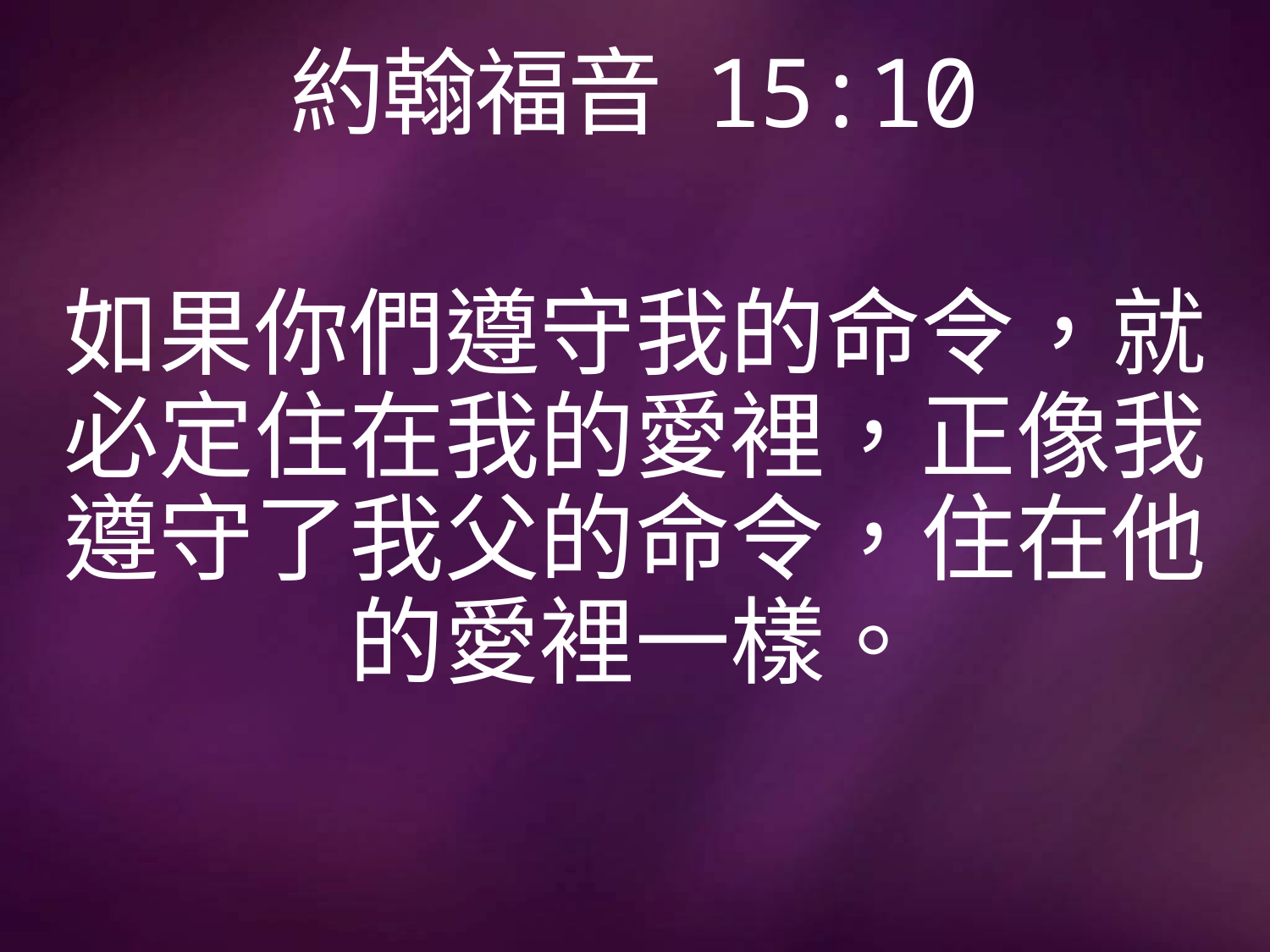

# 約翰福音 15:10
如果你們遵守我的命令，就必定住在我的愛裡，正像我遵守了我父的命令，住在他的愛裡一樣。